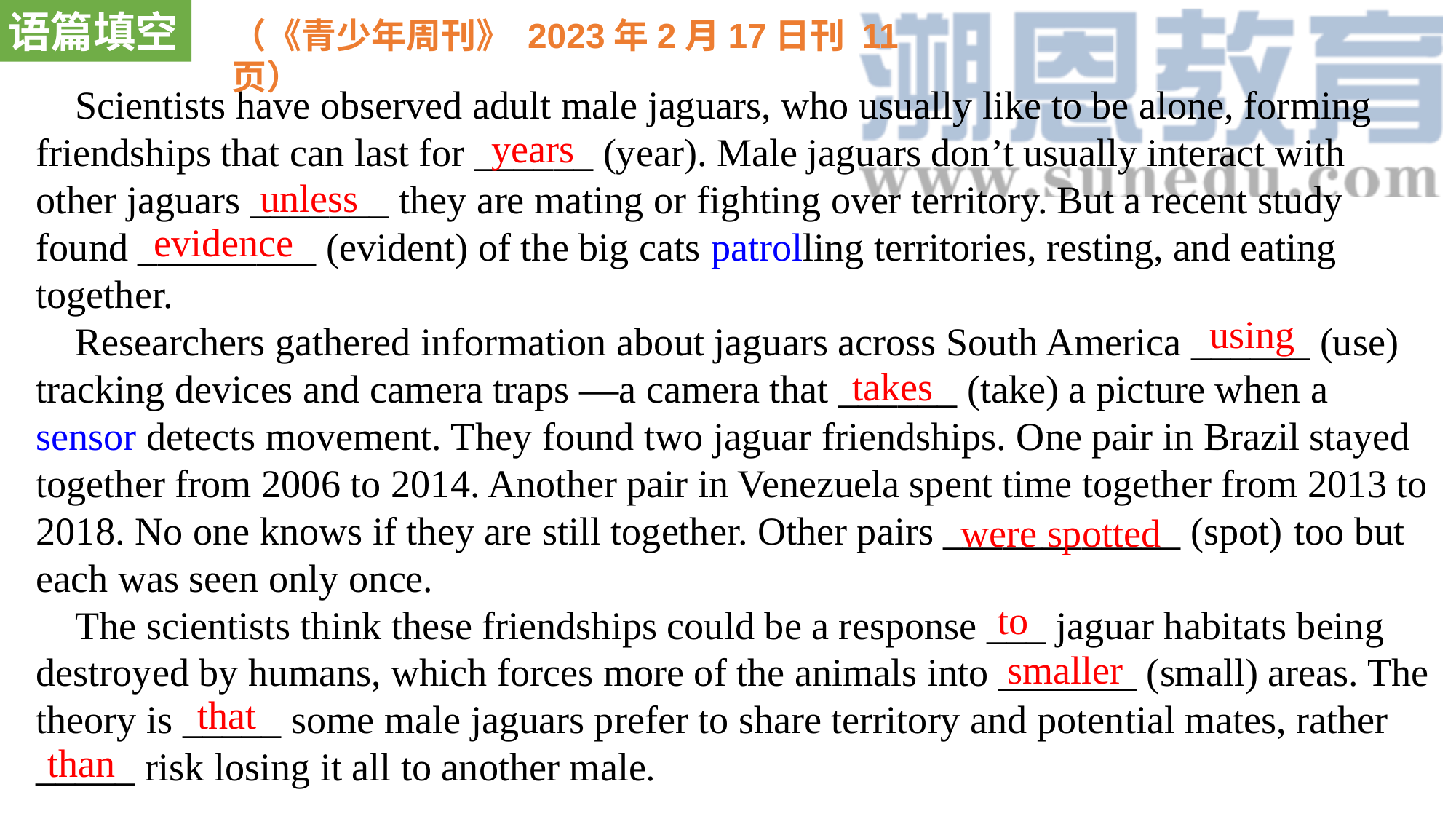

语篇填空
（《青少年周刊》 2023年2月17日刊 11页）
    Scientists have observed adult male jaguars, who usually like to be alone, forming friendships that can last for ______ (year). Male jaguars don’t usually interact with other jaguars _______ they are mating or fighting over territory. But a recent study found _________ (evident) of the big cats patrolling territories, resting, and eating together.
    Researchers gathered information about jaguars across South America ______ (use) tracking devices and camera traps —a camera that ______ (take) a picture when a sensor detects movement. They found two jaguar friendships. One pair in Brazil stayed together from 2006 to 2014. Another pair in Venezuela spent time together from 2013 to 2018. No one knows if they are still together. Other pairs ____________ (spot) too but each was seen only once.
    The scientists think these friendships could be a response ___ jaguar habitats being destroyed by humans, which forces more of the animals into _______ (small) areas. The theory is _____ some male jaguars prefer to share territory and potential mates, rather _____ risk losing it all to another male.
years
unless
evidence
using
takes
were spotted
to
smaller
that
than